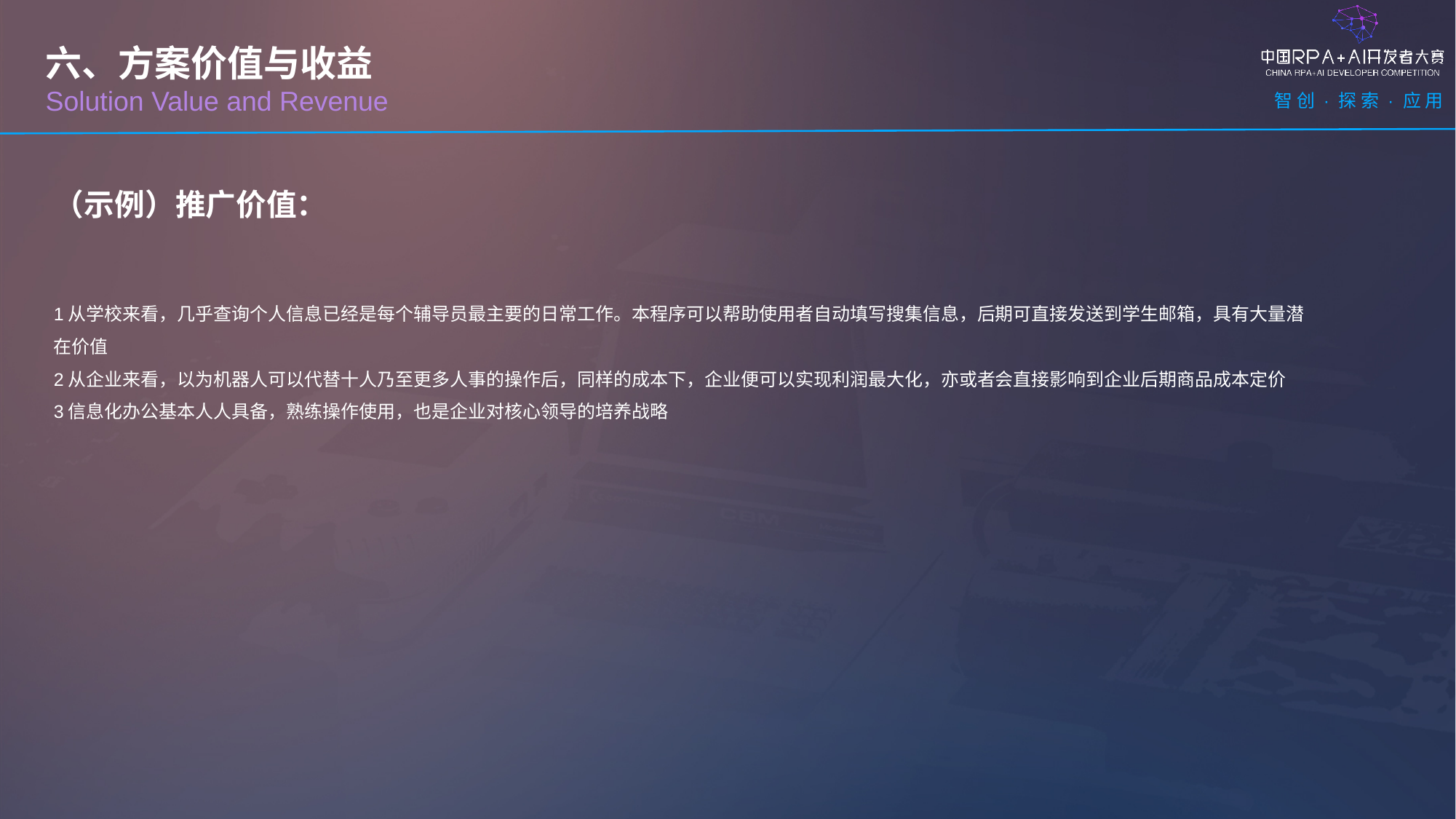

六、方案价值与收益
Solution Value and Revenue
（示例）推广价值：
1从学校来看，几乎查询个人信息已经是每个辅导员最主要的日常工作。本程序可以帮助使用者自动填写搜集信息，后期可直接发送到学生邮箱，具有大量潜在价值
2从企业来看，以为机器人可以代替十人乃至更多人事的操作后，同样的成本下，企业便可以实现利润最大化，亦或者会直接影响到企业后期商品成本定价
3信息化办公基本人人具备，熟练操作使用，也是企业对核心领导的培养战略